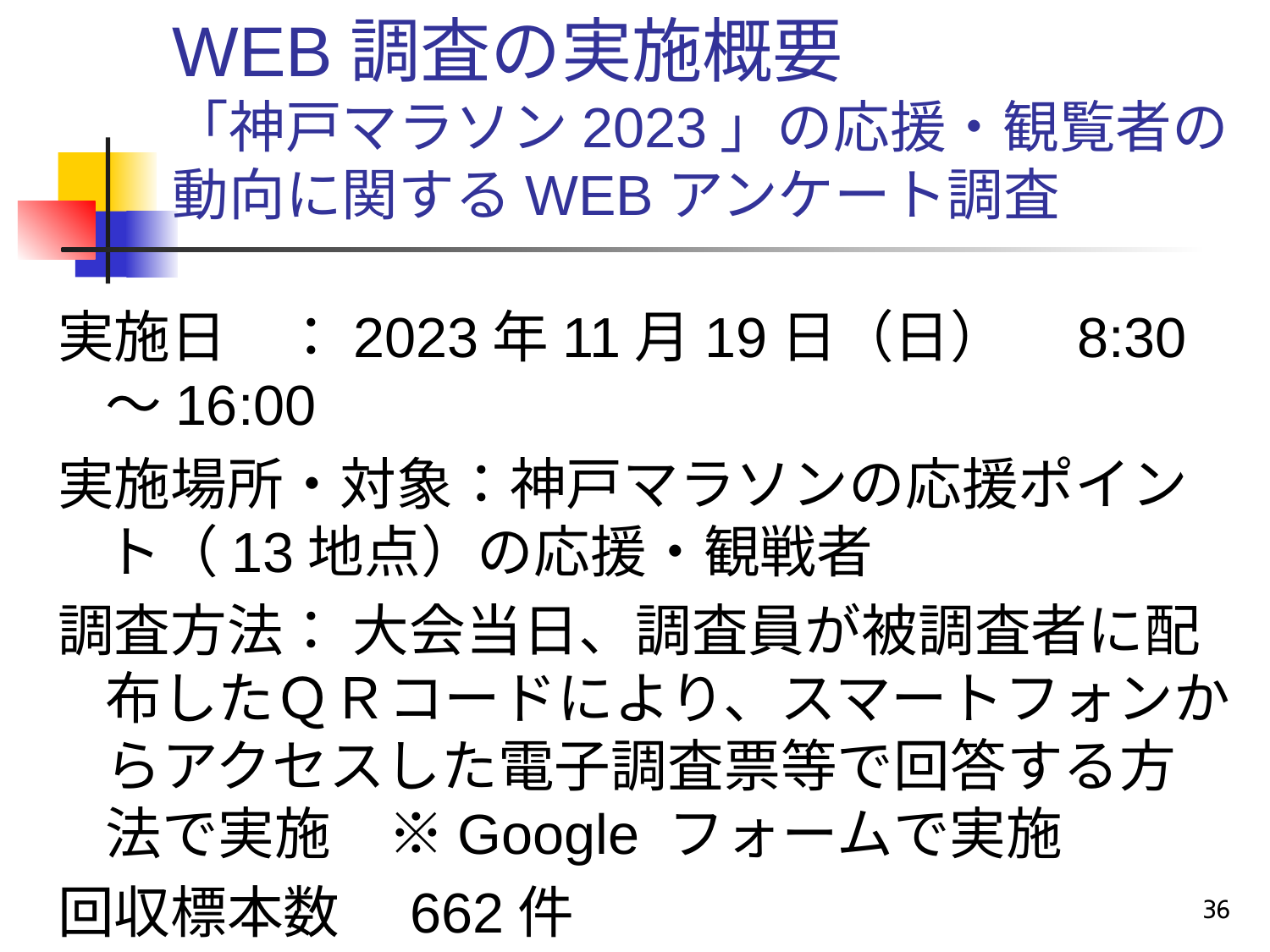

# WEB調査の実施概要 「神戸マラソン2023」の応援・観覧者の動向に関するWEBアンケート調査
実施日　：2023年11月19日（日）　8:30～16:00
実施場所・対象：神戸マラソンの応援ポイント（13地点）の応援・観戦者
調査方法： 大会当日、調査員が被調査者に配布したＱＲコードにより、スマートフォンからアクセスした電子調査票等で回答する方法で実施　※Google フォームで実施
回収標本数　662件

36